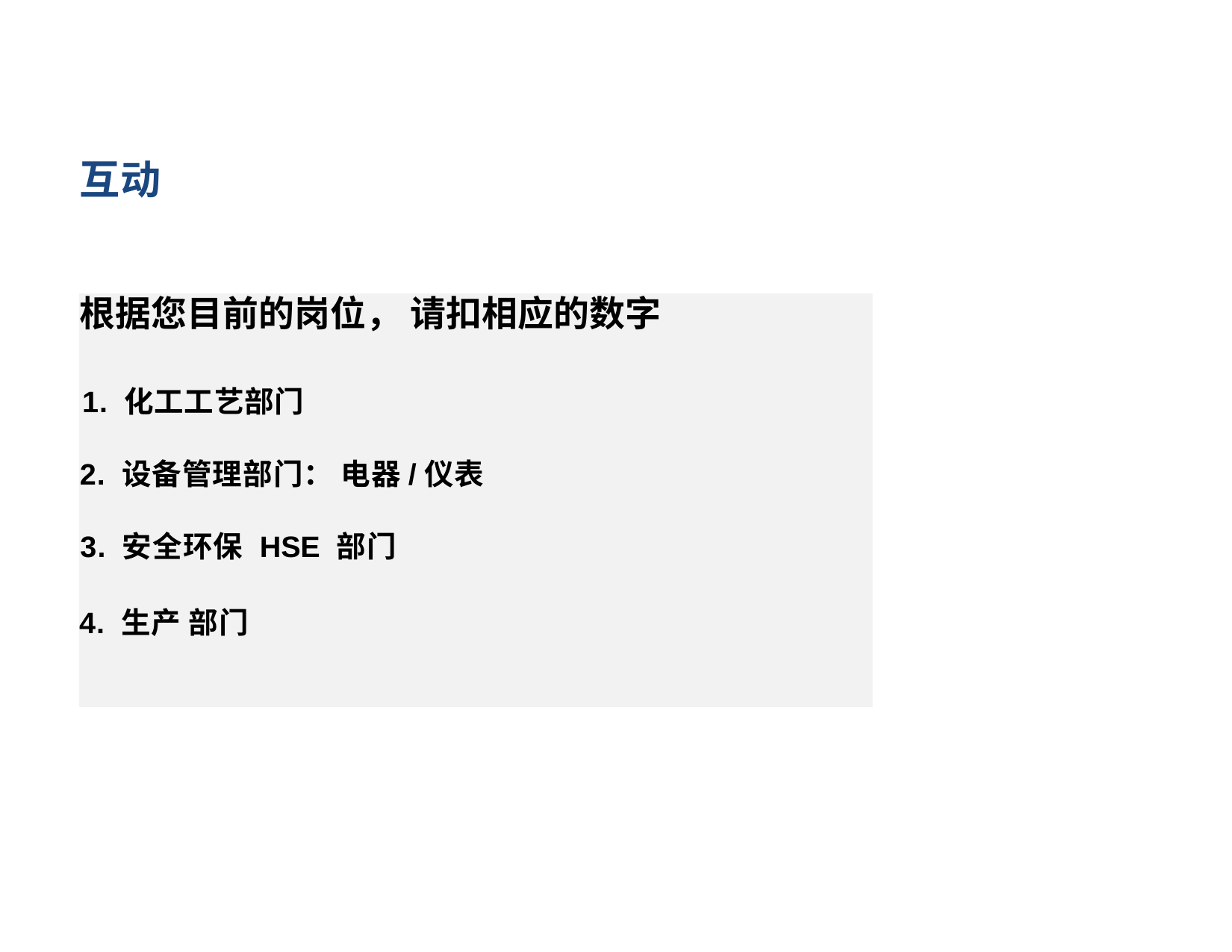

互动

根据您目前的岗位， 请扣相应的数字

1. 化工工艺部门

2. 设备管理部门： 电器/仪表
3. 安全环保 HSE 部门

4. 生产 部门